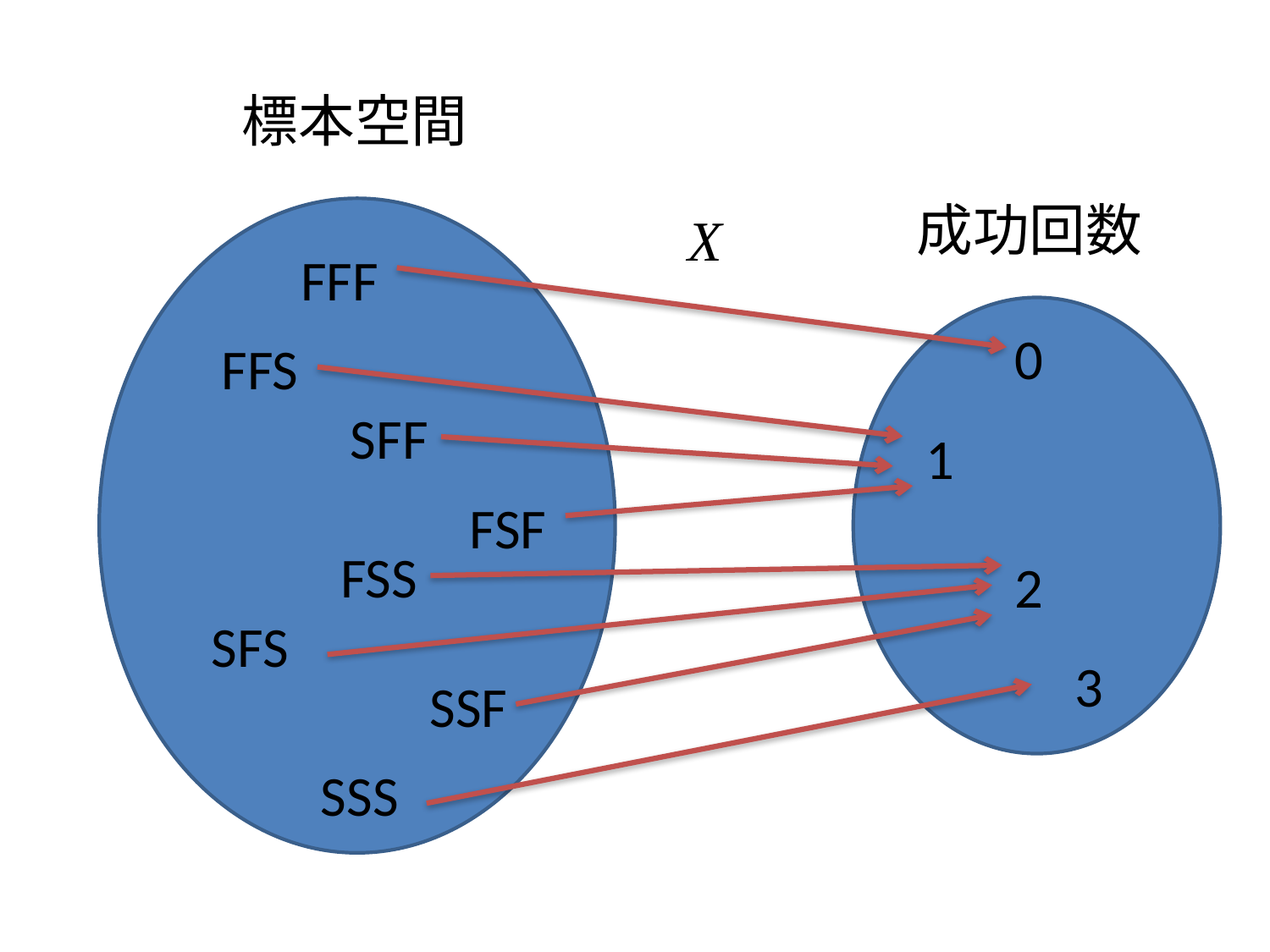

標本空間
成功回数

X
FFF

0
FFS
SFF
1
FSF
FSS
2
SFS
3
SSF
SSS